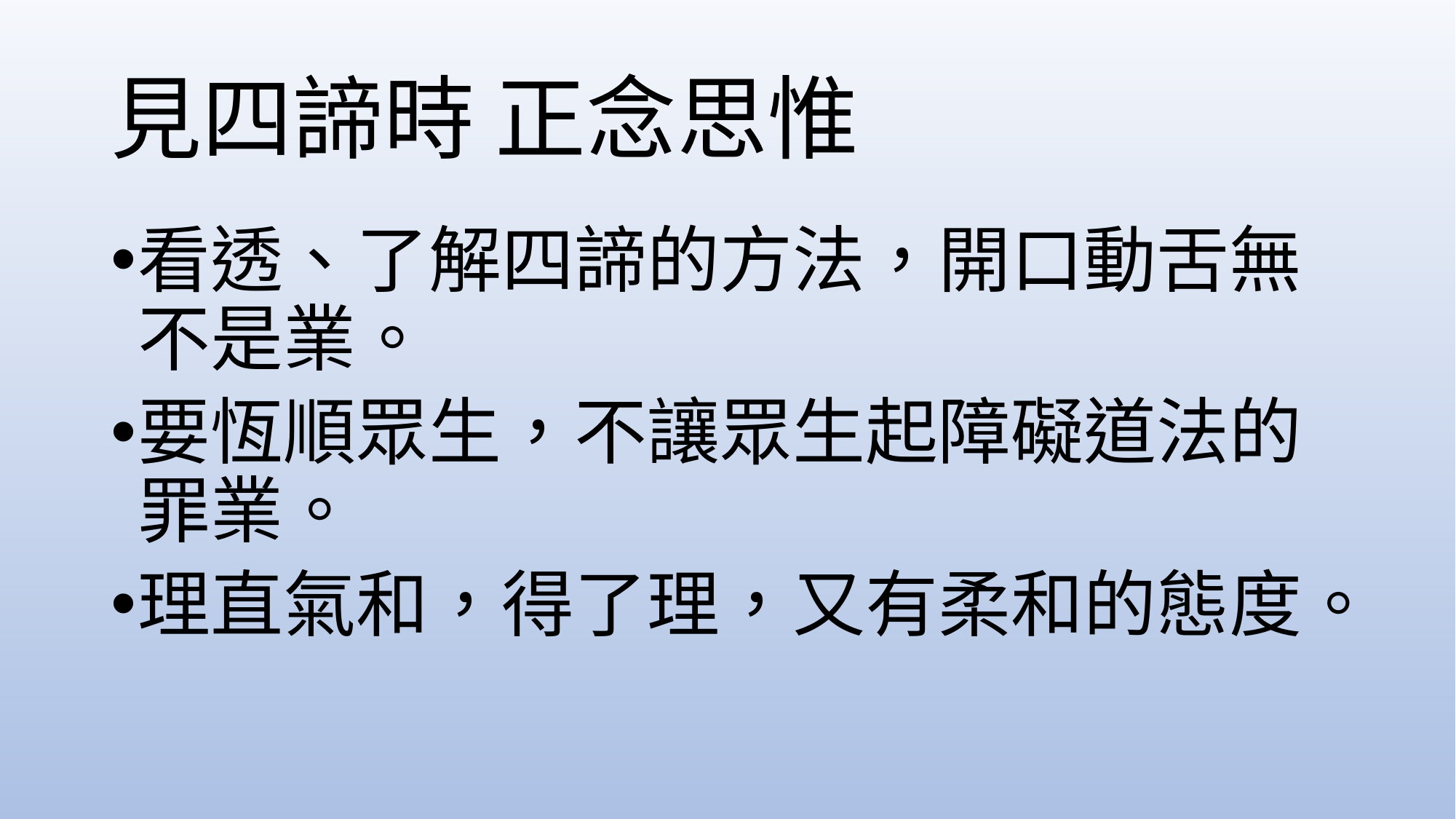

# 見四諦時 正念思惟
看透、了解四諦的方法，開口動舌無不是業。
要恆順眾生，不讓眾生起障礙道法的罪業。
理直氣和，得了理，又有柔和的態度。